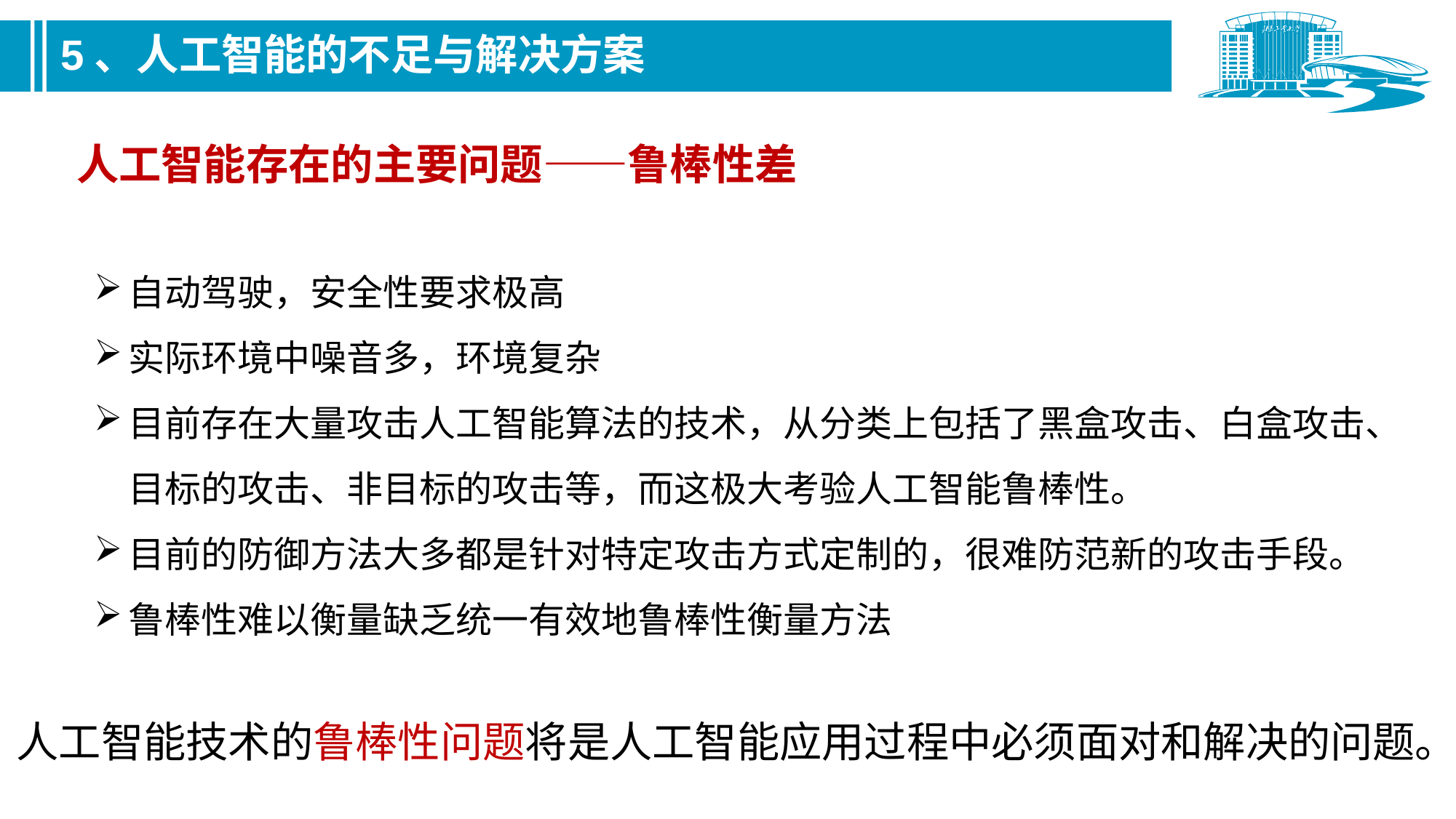

5、人工智能的不足与解决方案
人工智能存在的主要问题——鲁棒性差
自动驾驶，安全性要求极高
实际环境中噪音多，环境复杂
目前存在大量攻击人工智能算法的技术，从分类上包括了黑盒攻击、白盒攻击、目标的攻击、非目标的攻击等，而这极大考验人工智能鲁棒性。
目前的防御方法大多都是针对特定攻击方式定制的，很难防范新的攻击手段。
鲁棒性难以衡量缺乏统一有效地鲁棒性衡量方法
人工智能技术的鲁棒性问题将是人工智能应用过程中必须面对和解决的问题。